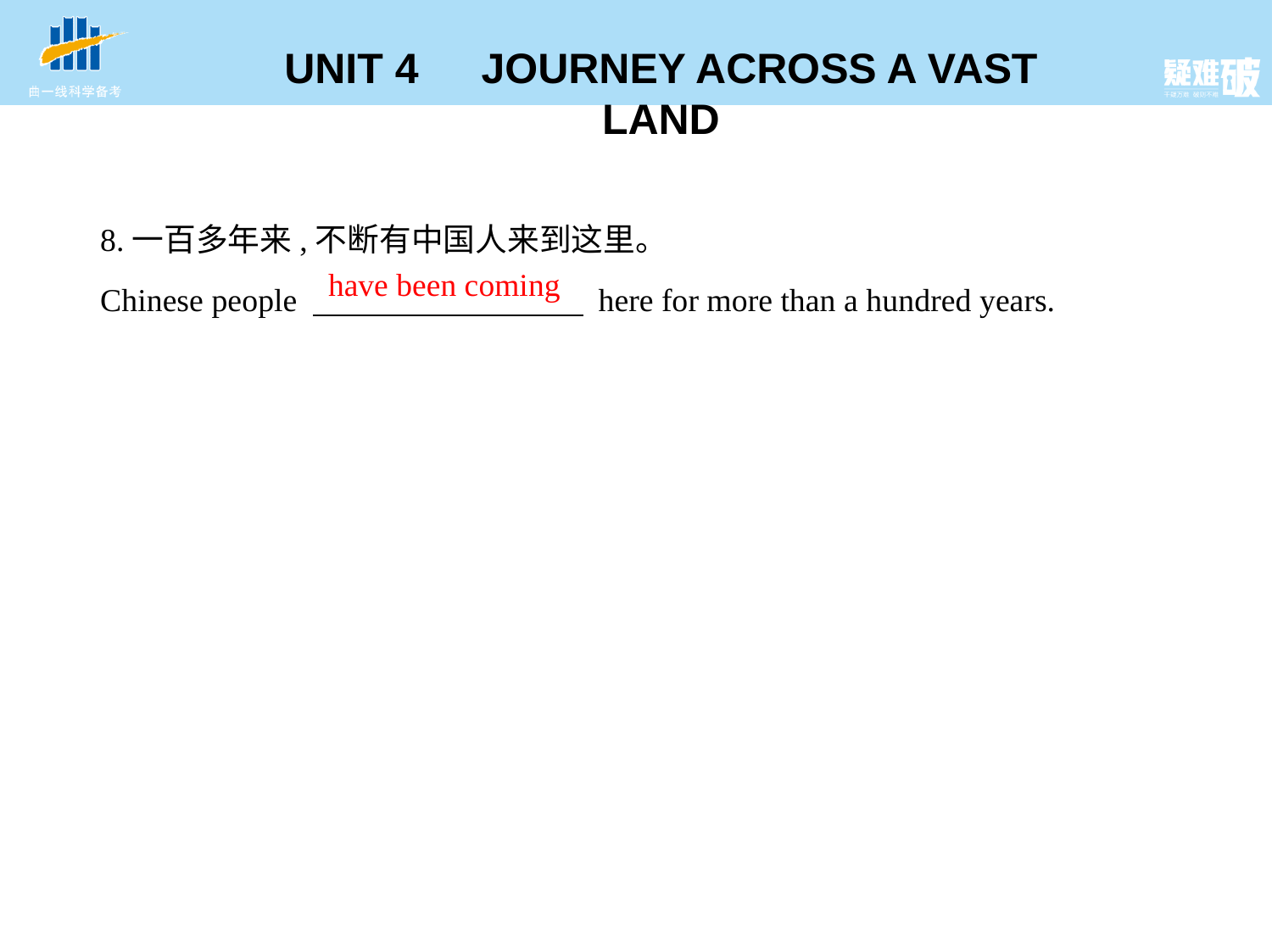

8.一百多年来,不断有中国人来到这里。
Chinese people 　　　　　　　　   here for more than a hundred years.
have been coming